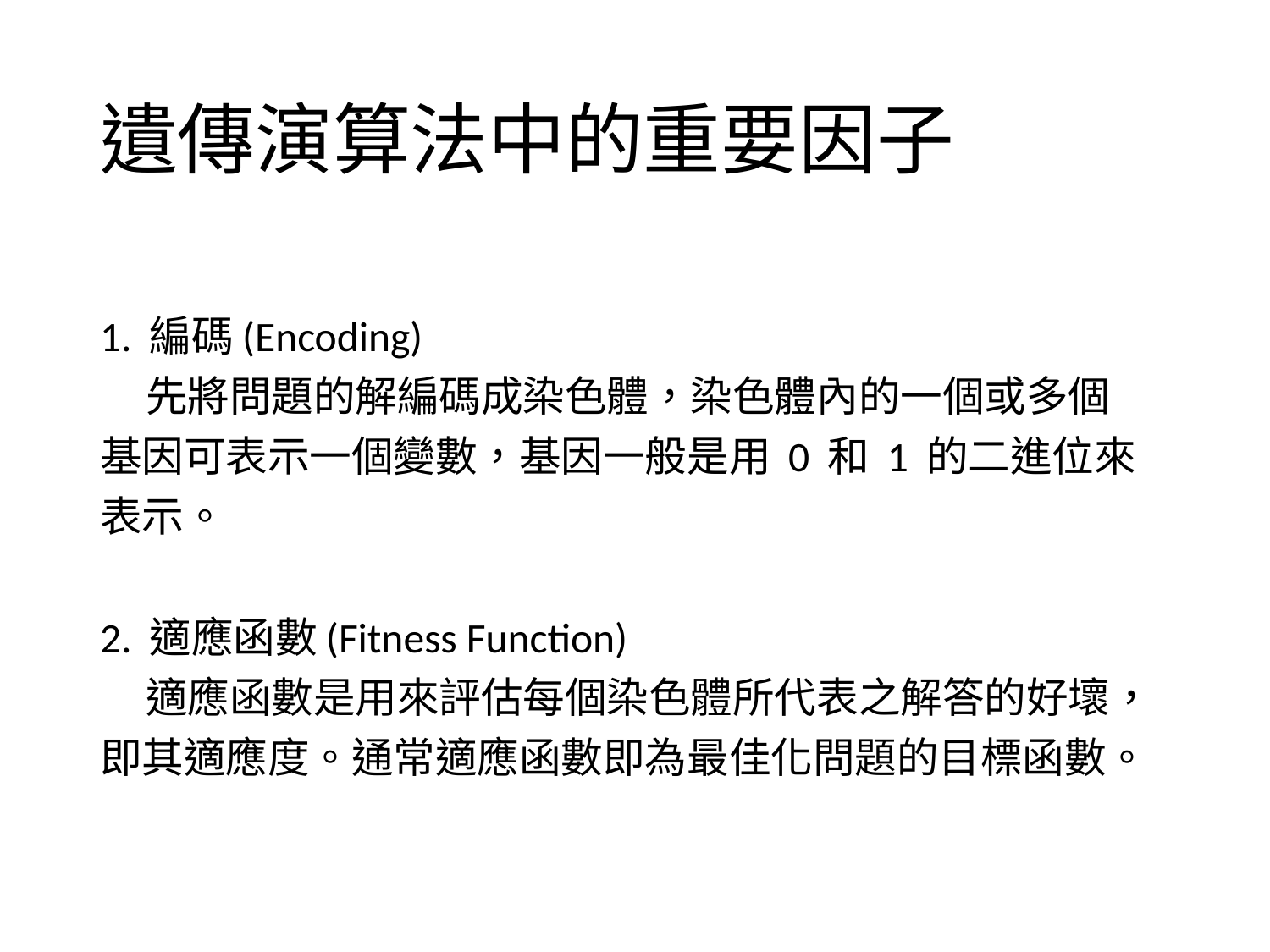

# 遺傳演算法中的重要因子
1. 編碼(Encoding)
    先將問題的解編碼成染色體，染色體內的一個或多個
基因可表示一個變數，基因一般是用 0 和 1 的二進位來
表示。

2. 適應函數(Fitness Function)
    適應函數是用來評估每個染色體所代表之解答的好壞，
即其適應度。通常適應函數即為最佳化問題的目標函數。